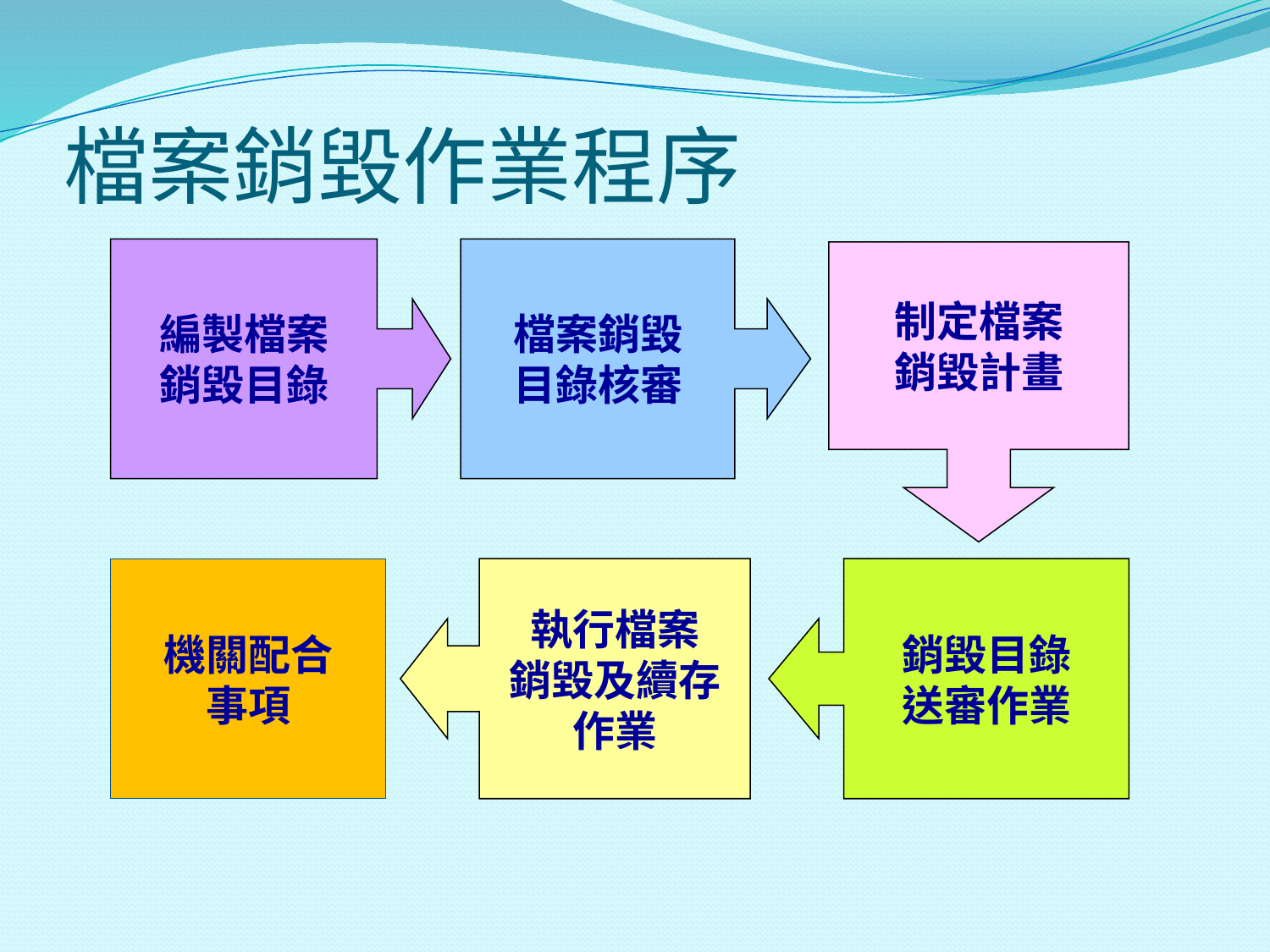

# 檔案銷毀作業程序
編製檔案
銷毀目錄
檔案銷毀
目錄核審
制定檔案
銷毀計畫
機關配合
事項
執行檔案
銷毀及續存
作業
銷毀目錄
送審作業